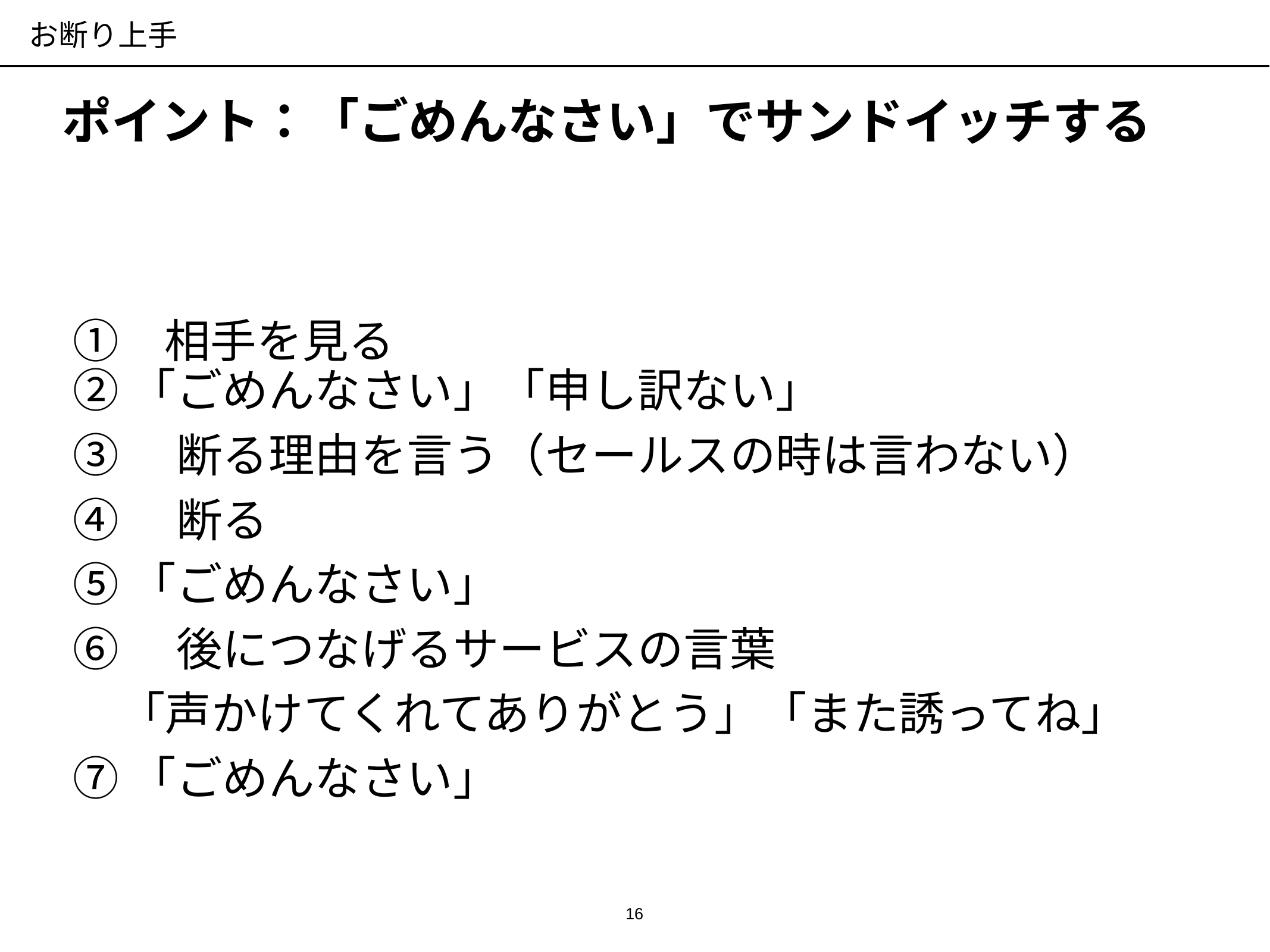

お断り上手

ポイント：「ごめんなさい」でサンドイッチする

①　相手を見る
②「ごめんなさい」「申し訳ない」
③　断る理由を言う（セールスの時は言わない）
④　断る
⑤「ごめんなさい」
⑥　後につなげるサービスの言葉
　「声かけてくれてありがとう」「また誘ってね」
⑦「ごめんなさい」
16